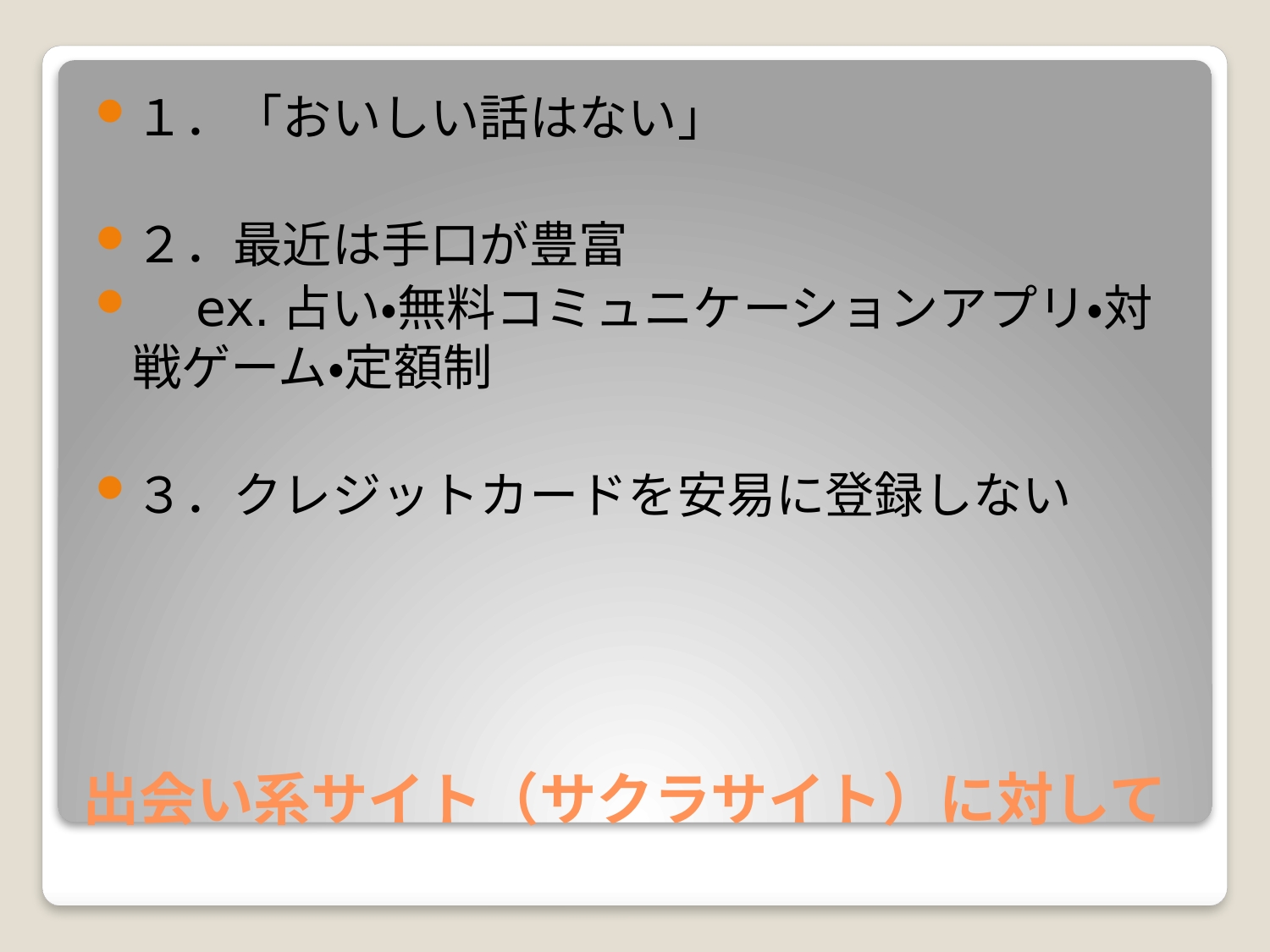

１．「おいしい話はない」

２．最近は手口が豊富
　ex.占い・無料コミュニケーションアプリ・対戦ゲーム・定額制

３．クレジットカードを安易に登録しない
# 出会い系サイト（サクラサイト）に対して